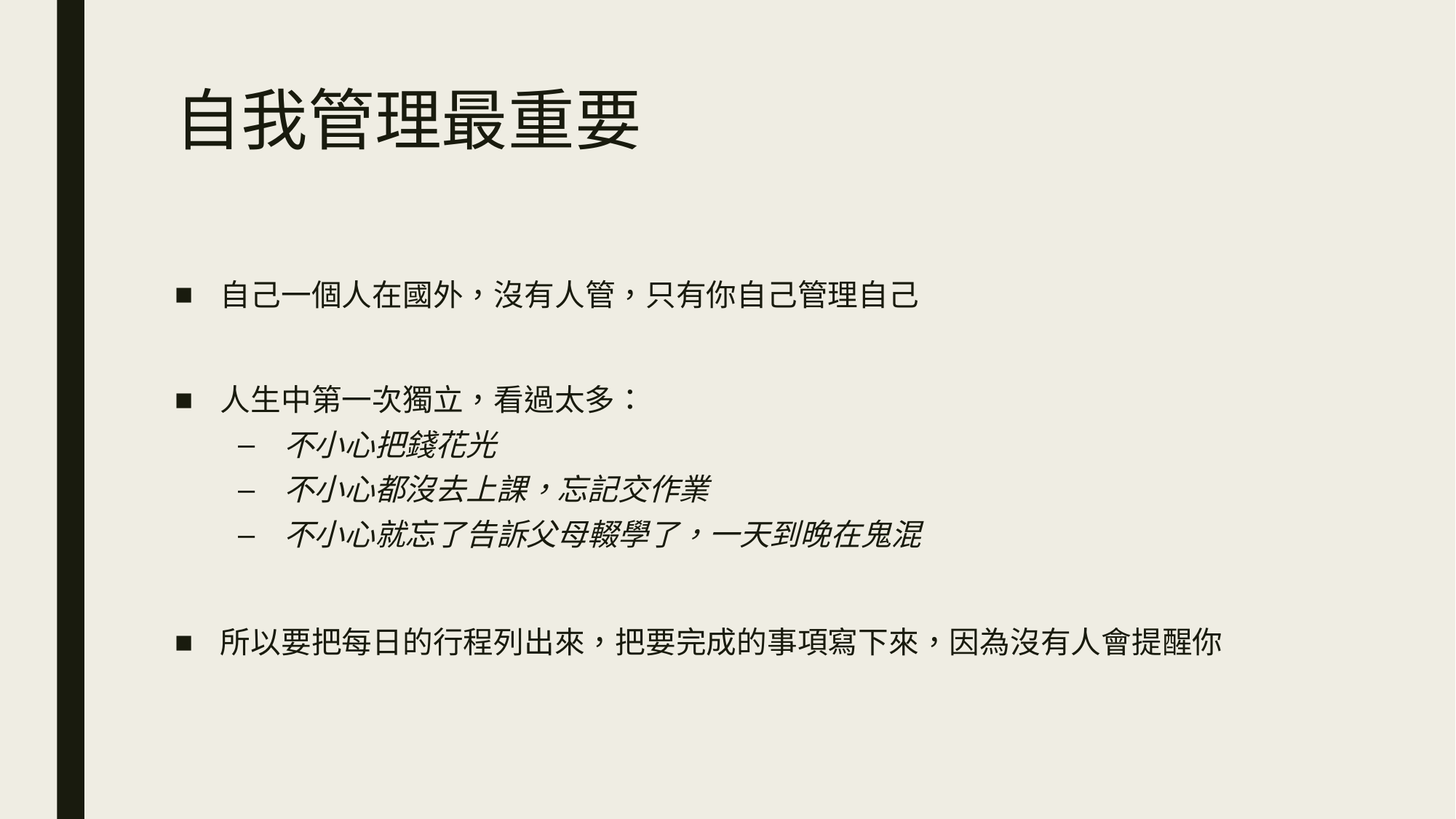

# 自我管理最重要
自己一個人在國外，沒有人管，只有你自己管理自己

人生中第一次獨立，看過太多：
不小心把錢花光
不小心都沒去上課，忘記交作業
不小心就忘了告訴父母輟學了，一天到晚在鬼混

所以要把每日的行程列出來，把要完成的事項寫下來，因為沒有人會提醒你